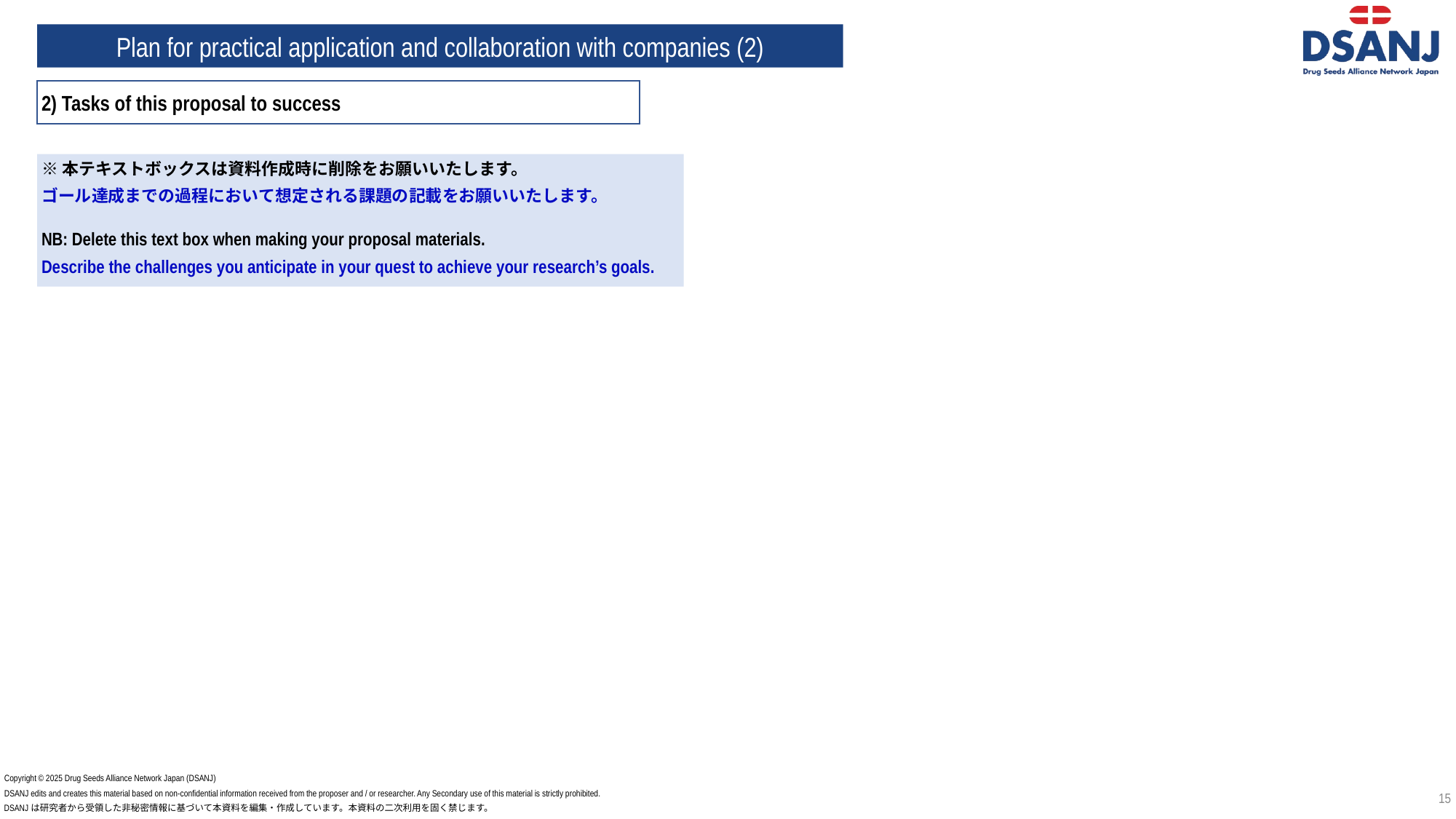

Plan for practical application and collaboration with companies (2)
2) Tasks of this proposal to success
※本テキストボックスは資料作成時に削除をお願いいたします。
ゴール達成までの過程において想定される課題の記載をお願いいたします。

NB: Delete this text box when making your proposal materials.
Describe the challenges you anticipate in your quest to achieve your research’s goals.
Copyright © 2025 Drug Seeds Alliance Network Japan (DSANJ)
DSANJ edits and creates this material based on non-confidential information received from the proposer and / or researcher. Any Secondary use of this material is strictly prohibited.
DSANJは研究者から受領した非秘密情報に基づいて本資料を編集・作成しています。本資料の二次利用を固く禁じます。
15